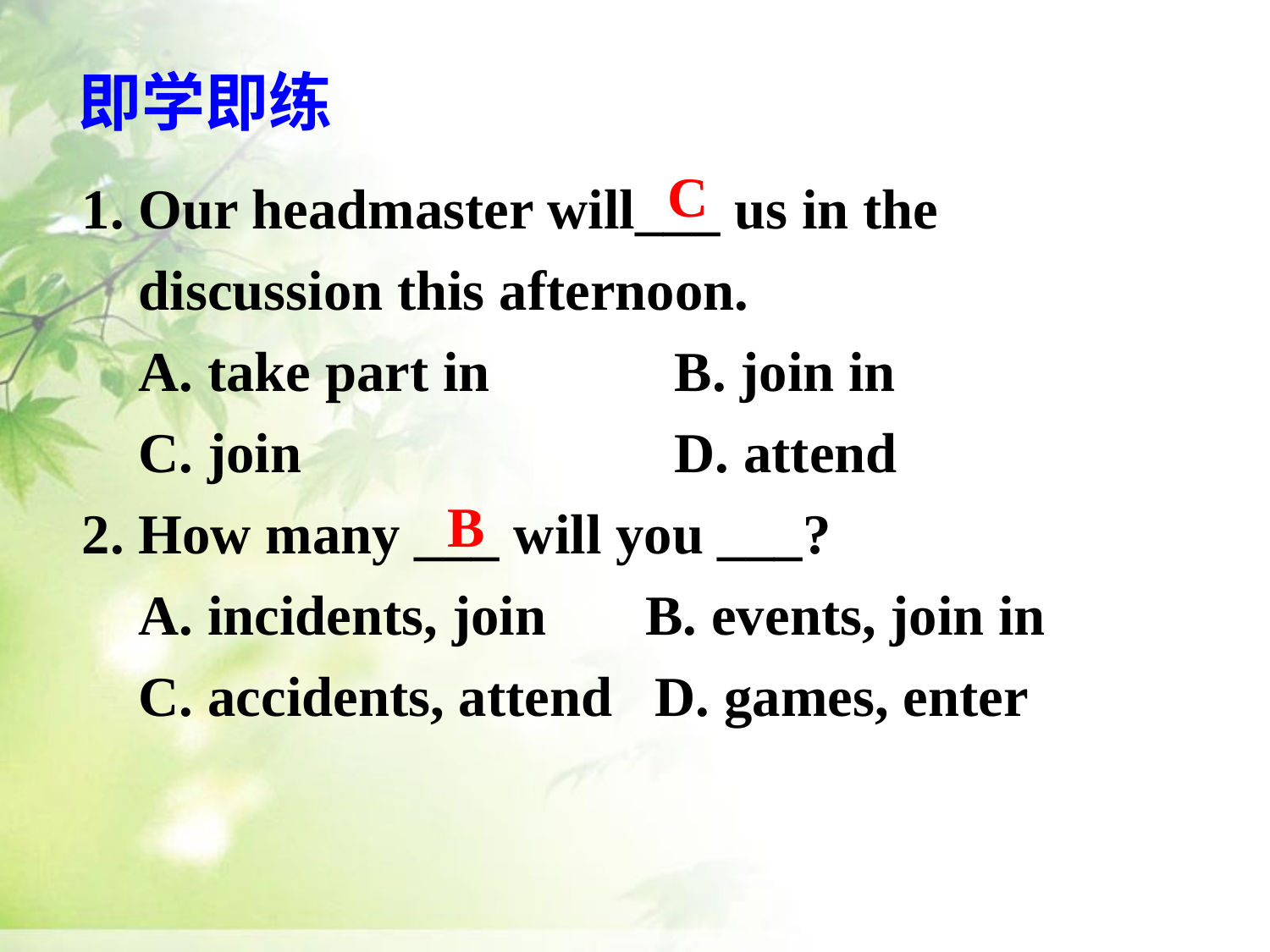

即学即练
1. Our headmaster will___ us in the
    discussion this afternoon.
    A. take part in      	B. join in
    C. join          		D. attend
2. How many ___ will you ___?
    A. incidents, join       B. events, join in
    C. accidents, attend   D. games, enter
C
B